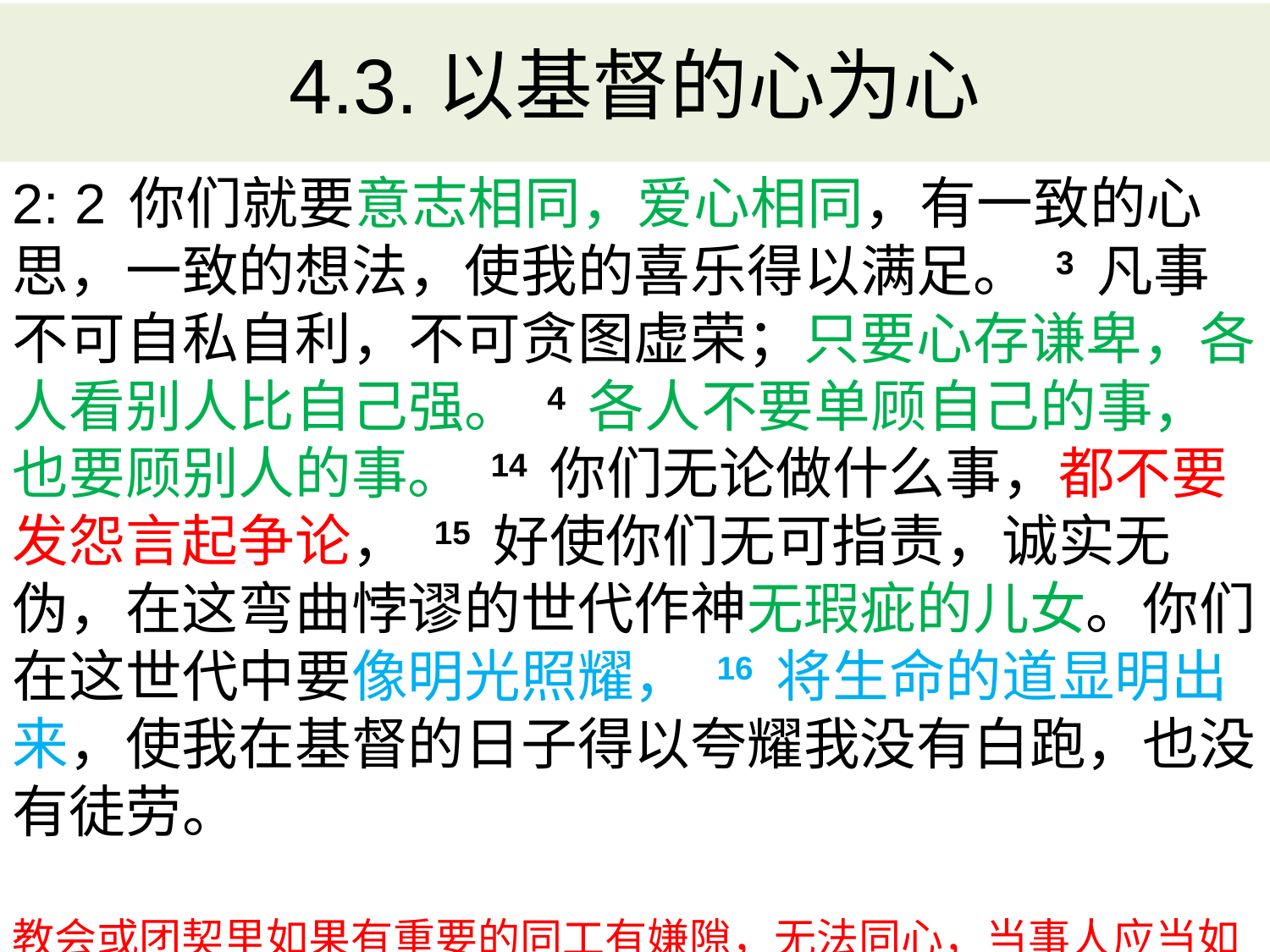

# 4.3.以基督的心为心
2: 2 你们就要意志相同，爱心相同，有一致的心思，一致的想法，使我的喜乐得以满足。 3 凡事不可自私自利，不可贪图虚荣；只要心存谦卑，各人看别人比自己强。 4 各人不要单顾自己的事，也要顾别人的事。 14 你们无论做什么事，都不要发怨言起争论， 15 好使你们无可指责，诚实无伪，在这弯曲悖谬的世代作神无瑕疵的儿女。你们在这世代中要像明光照耀， 16 将生命的道显明出来，使我在基督的日子得以夸耀我没有白跑，也没有徒劳。

教会或团契里如果有重要的同工有嫌隙，无法同心，当事人应当如何化解心 结？其他的弟兄姊妹又当如何看待这件事？